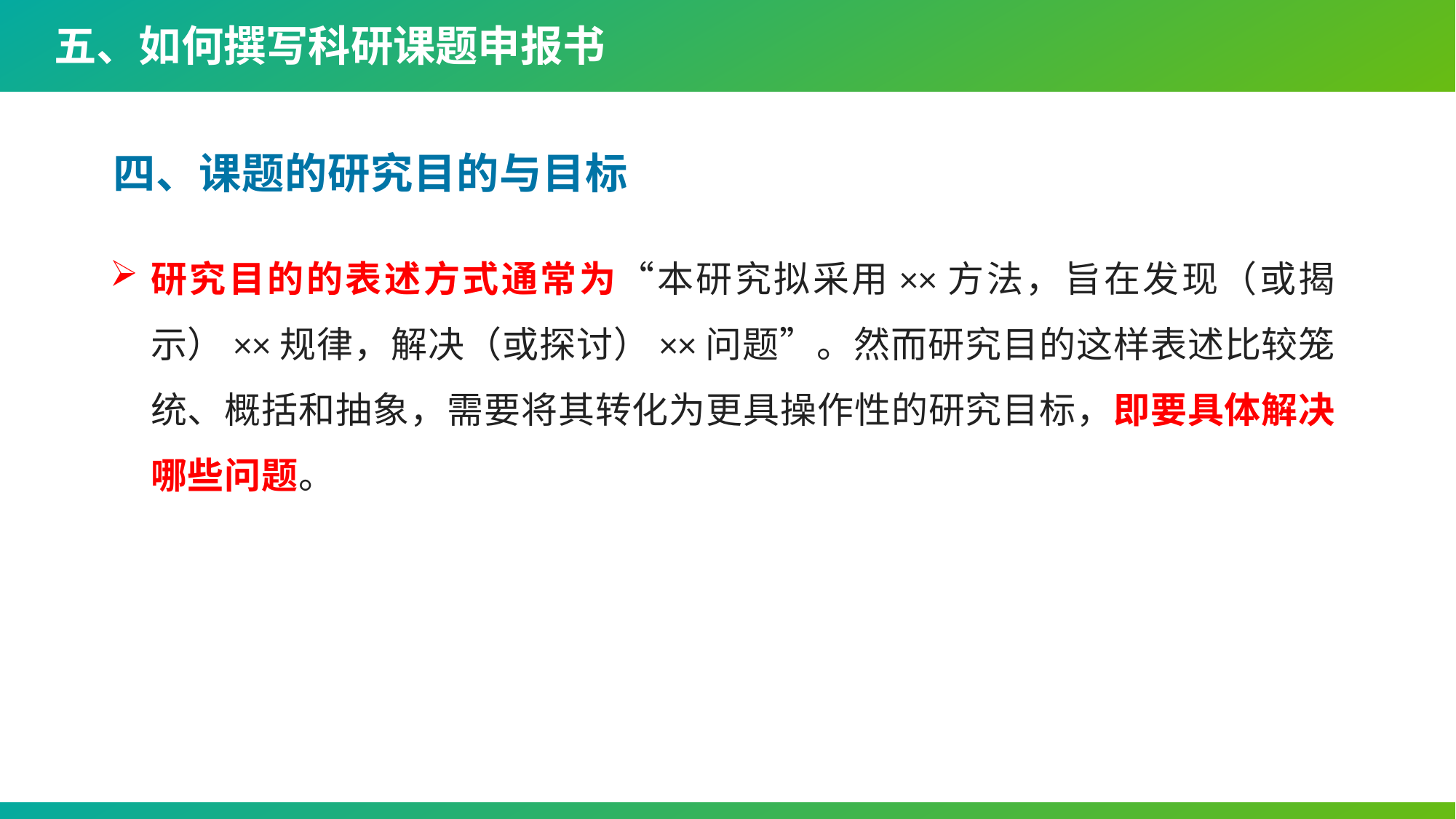

五、如何撰写科研课题申报书
四、课题的研究目的与目标
研究目的的表述方式通常为“本研究拟采用××方法，旨在发现（或揭示）××规律，解决（或探讨）××问题”。然而研究目的这样表述比较笼统、概括和抽象，需要将其转化为更具操作性的研究目标，即要具体解决哪些问题。